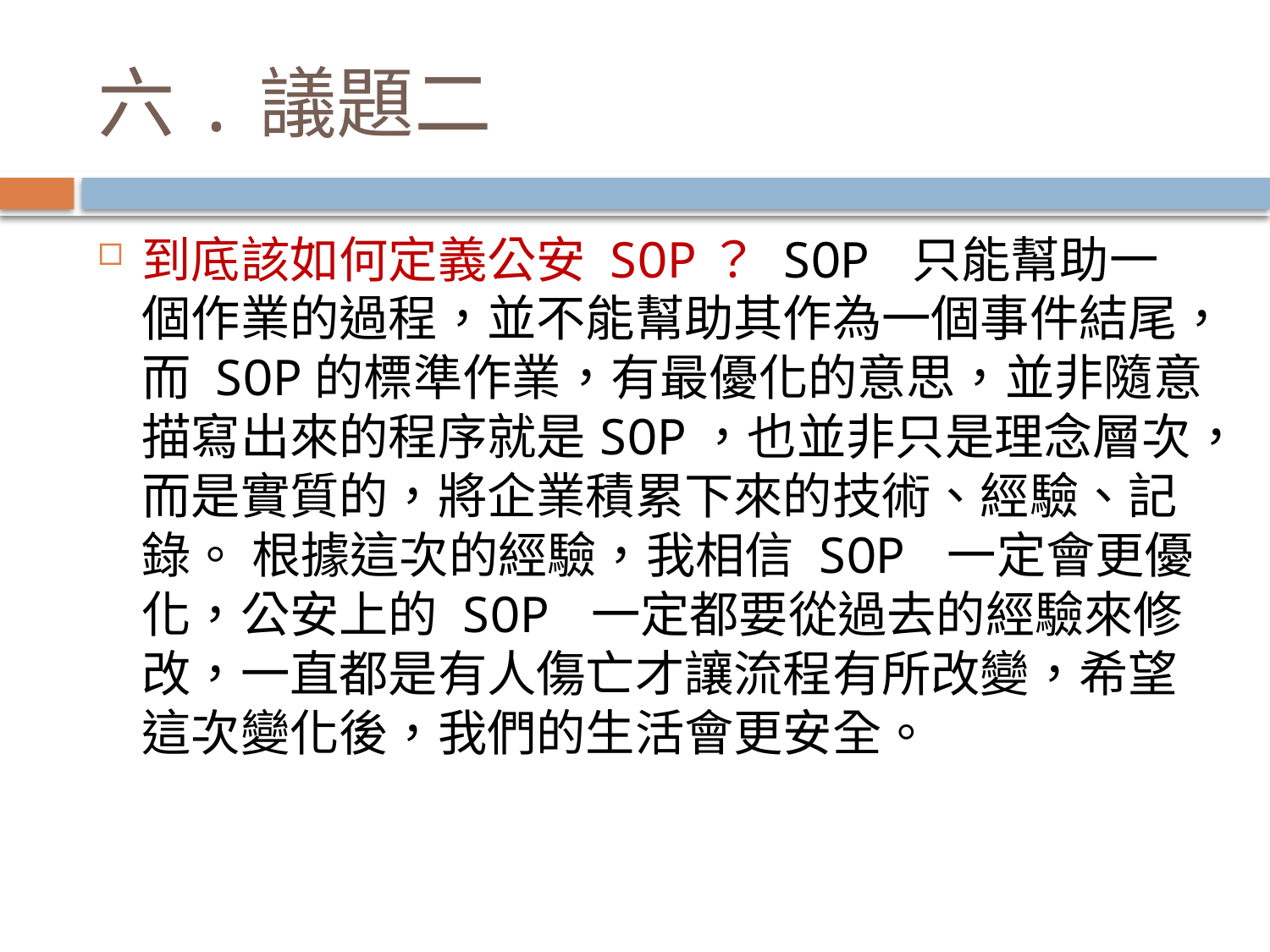

# 六.議題二
到底該如何定義公安 SOP？ SOP 只能幫助一個作業的過程，並不能幫助其作為一個事件結尾，而 SOP的標準作業，有最優化的意思，並非隨意描寫出來的程序就是SOP，也並非只是理念層次，而是實質的，將企業積累下來的技術、經驗、記錄。 根據這次的經驗，我相信 SOP 一定會更優化，公安上的 SOP 一定都要從過去的經驗來修改，一直都是有人傷亡才讓流程有所改變，希望這次變化後，我們的生活會更安全。